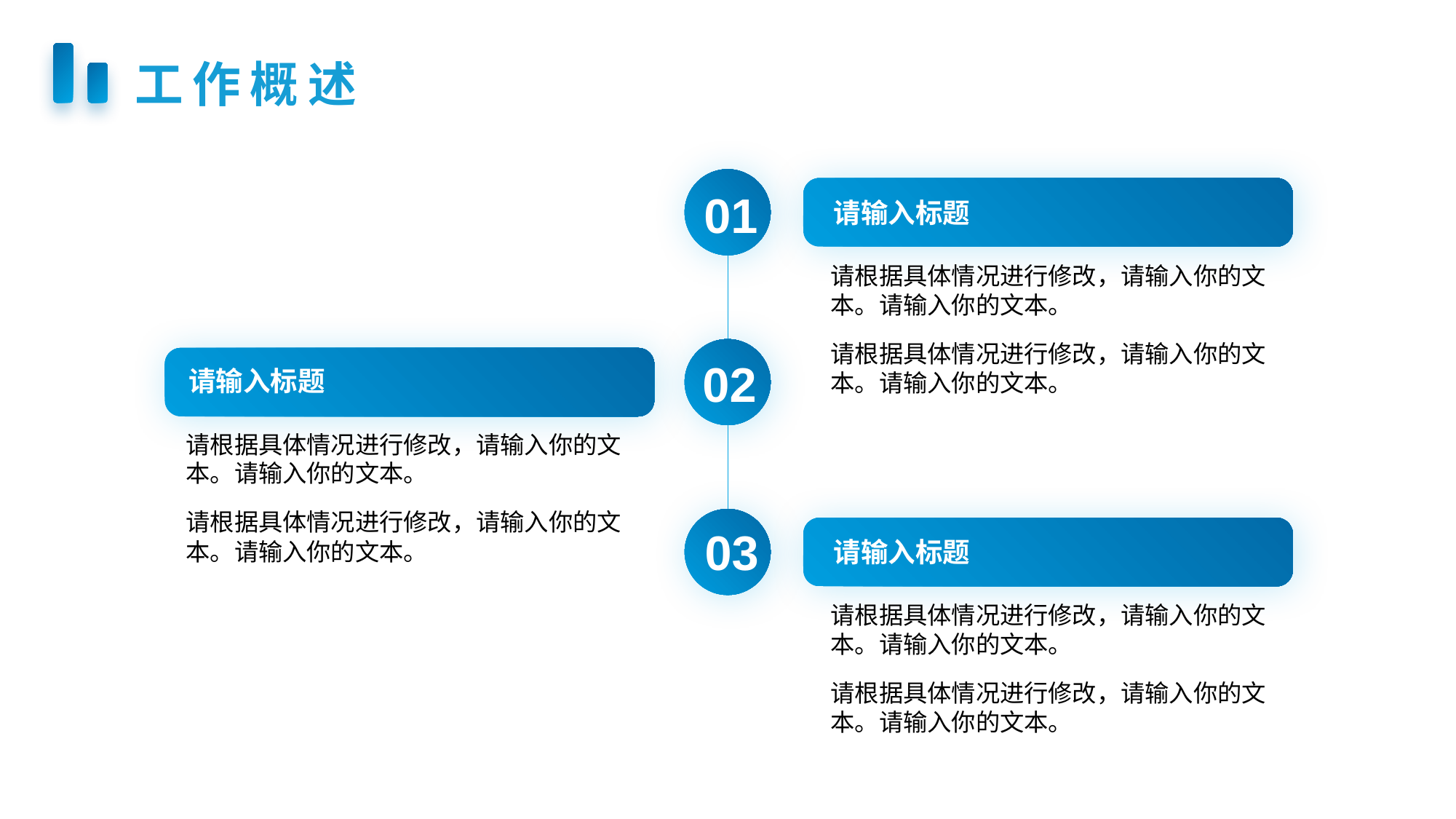

工作概述

01
请输入标题
请根据具体情况进行修改，请输入你的文本。请输入你的文本。
请根据具体情况进行修改，请输入你的文本。请输入你的文本。

02
请输入标题
请根据具体情况进行修改，请输入你的文本。请输入你的文本。
请根据具体情况进行修改，请输入你的文本。请输入你的文本。

03

请输入标题
请根据具体情况进行修改，请输入你的文本。请输入你的文本。
请根据具体情况进行修改，请输入你的文本。请输入你的文本。